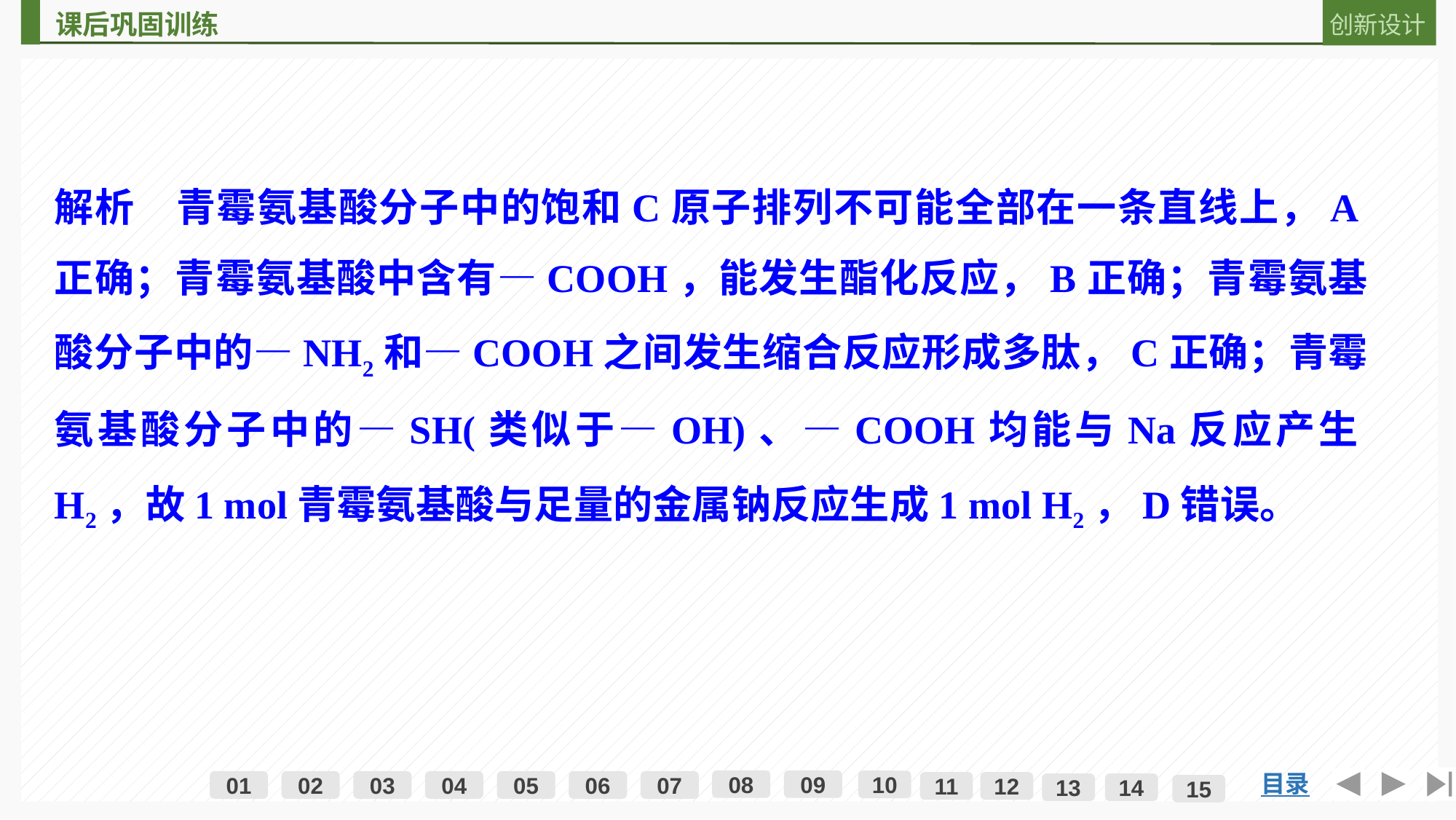

解析　青霉氨基酸分子中的饱和C原子排列不可能全部在一条直线上，A正确；青霉氨基酸中含有—COOH，能发生酯化反应，B正确；青霉氨基酸分子中的—NH2和—COOH之间发生缩合反应形成多肽，C正确；青霉氨基酸分子中的—SH(类似于—OH)、—COOH均能与Na反应产生H2，故1 mol青霉氨基酸与足量的金属钠反应生成1 mol H2，D错误。